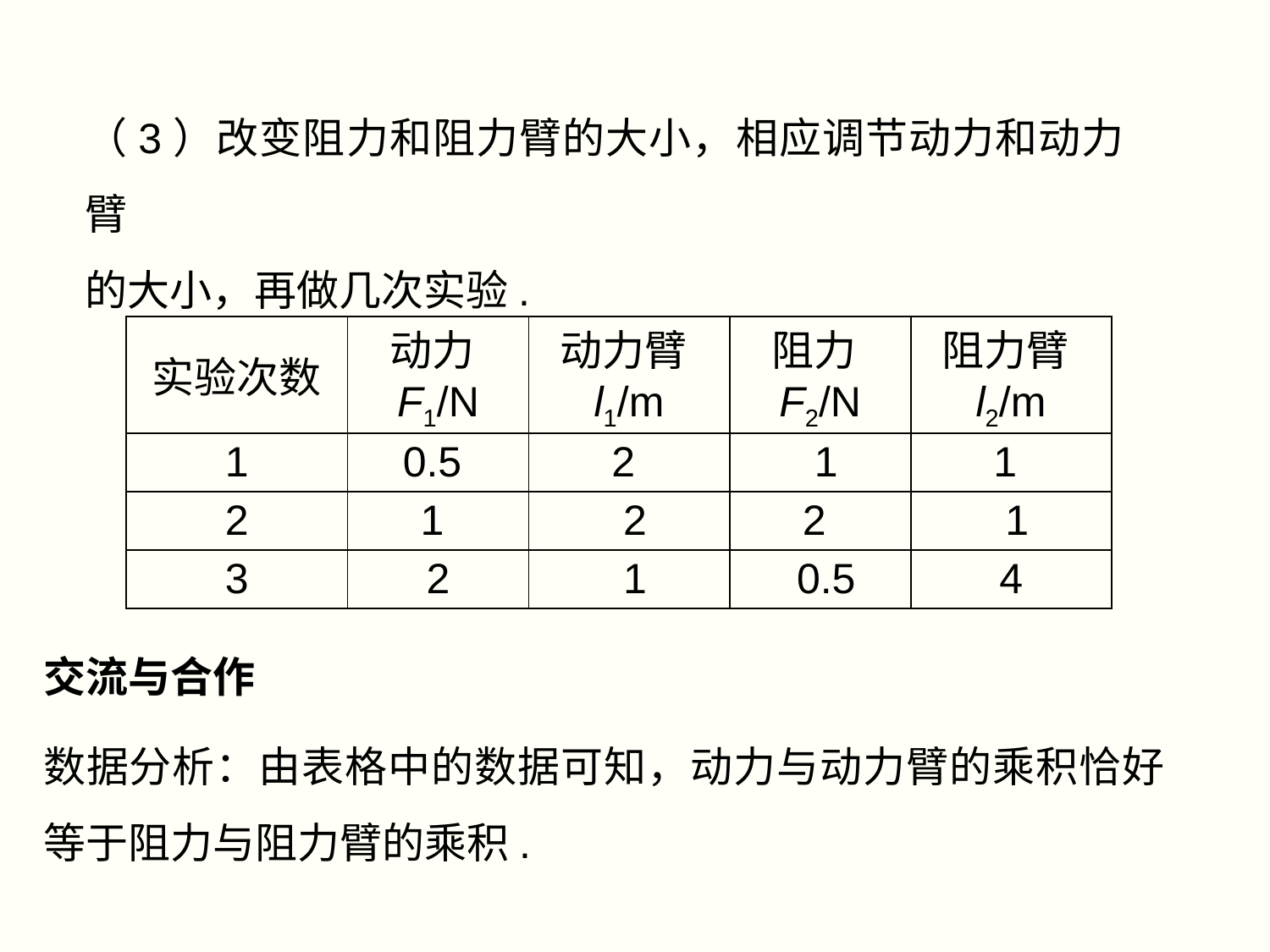

（3）改变阻力和阻力臂的大小，相应调节动力和动力臂
的大小，再做几次实验.
| 实验次数 | 动力F1/N | 动力臂l1/m | 阻力F2/N | 阻力臂l2/m |
| --- | --- | --- | --- | --- |
| 1 | 0.5 | 2 | 1 | 1 |
| 2 | 1 | 2 | 2 | 1 |
| 3 | 2 | 1 | 0.5 | 4 |
交流与合作
数据分析：由表格中的数据可知，动力与动力臂的乘积恰好等于阻力与阻力臂的乘积.